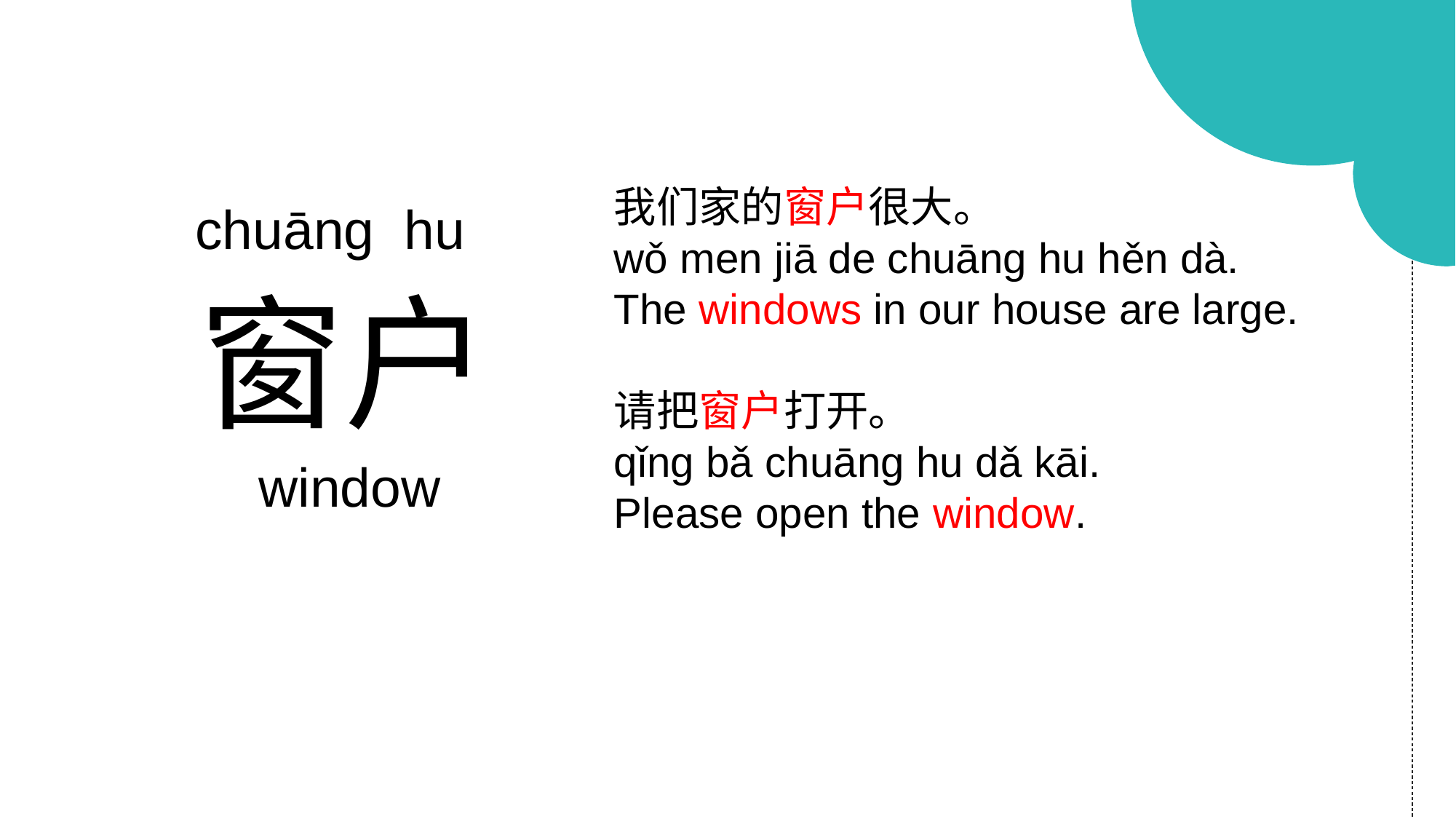

我们家的窗户很大。
wǒ men jiā de chuāng hu hěn dà.
The windows in our house are large.

请把窗户打开。
qǐng bǎ chuāng hu dǎ kāi.
Please open the window.
 chuāng  hu
窗户
       window